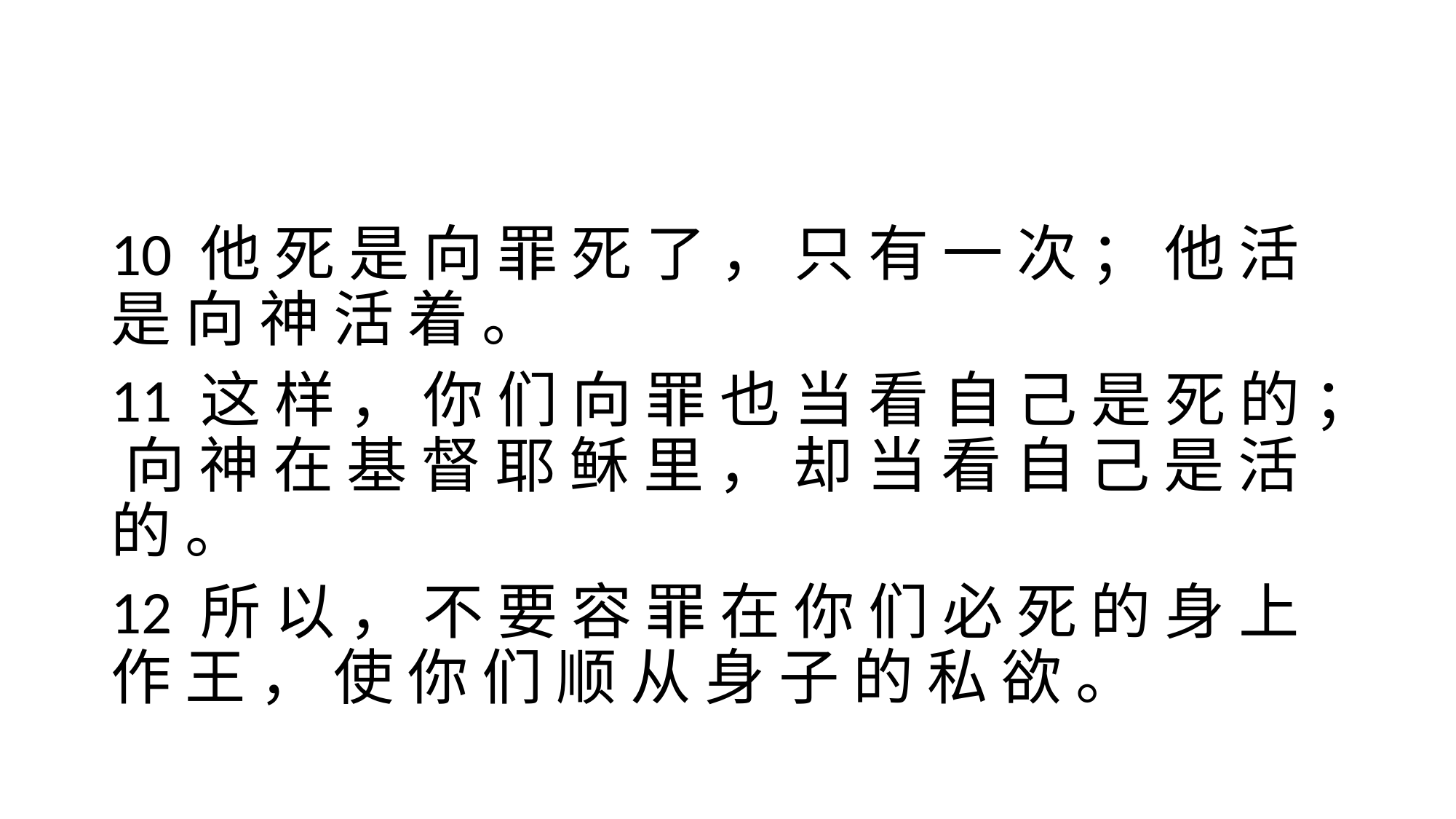

#
10 他 死 是 向 罪 死 了 ， 只 有 一 次 ； 他 活 是 向 神 活 着 。
11 这 样 ， 你 们 向 罪 也 当 看 自 己 是 死 的 ； 向 神 在 基 督 耶 稣 里 ， 却 当 看 自 己 是 活 的 。
12 所 以 ， 不 要 容 罪 在 你 们 必 死 的 身 上 作 王 ， 使 你 们 顺 从 身 子 的 私 欲 。